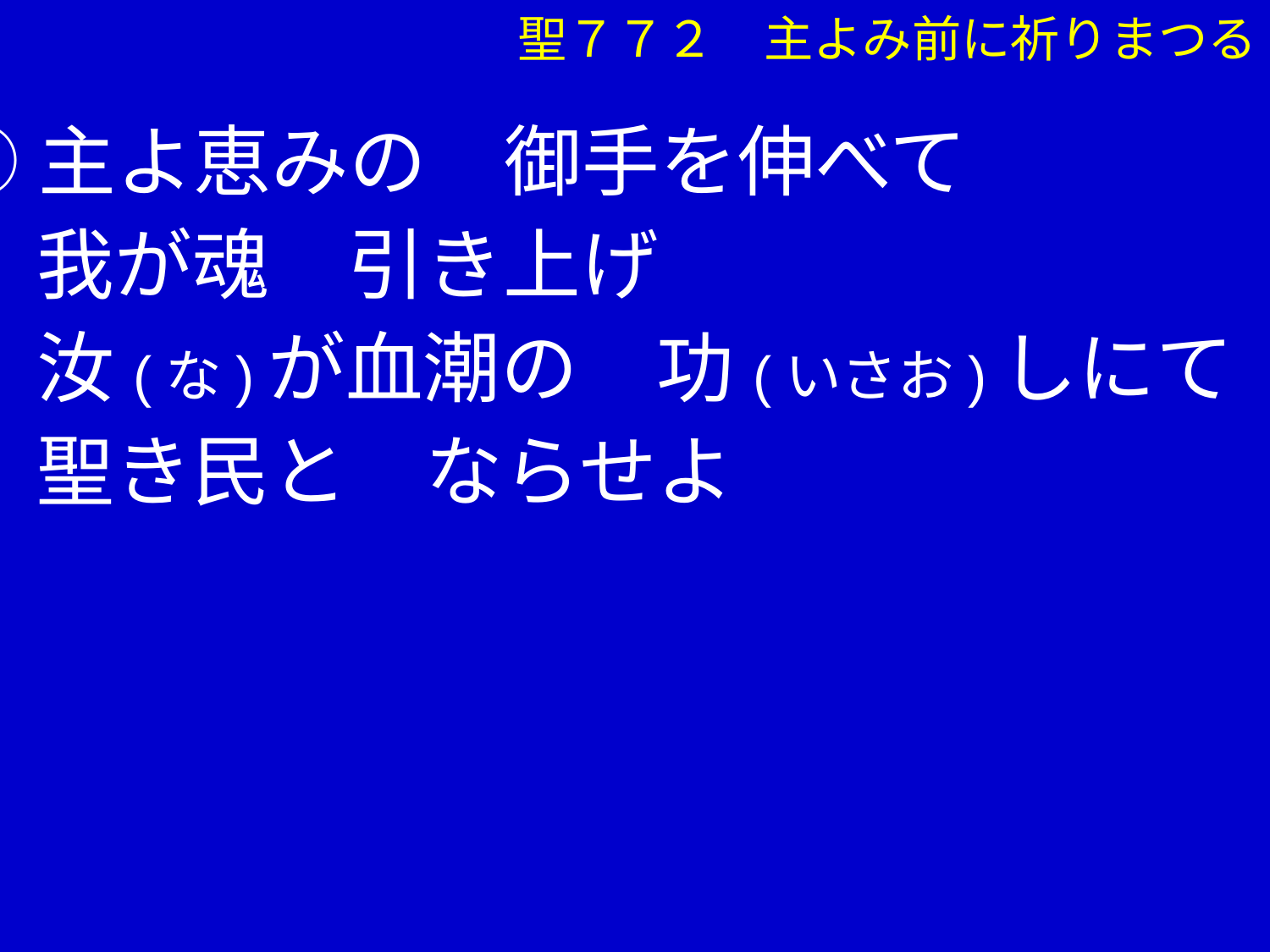

聖７７２　主よみ前に祈りまつる
③主よ恵みの　御手を伸べて
　 我が魂　引き上げ
　 汝(な)が血潮の　功(いさお)しにて
　 聖き民と　ならせよ